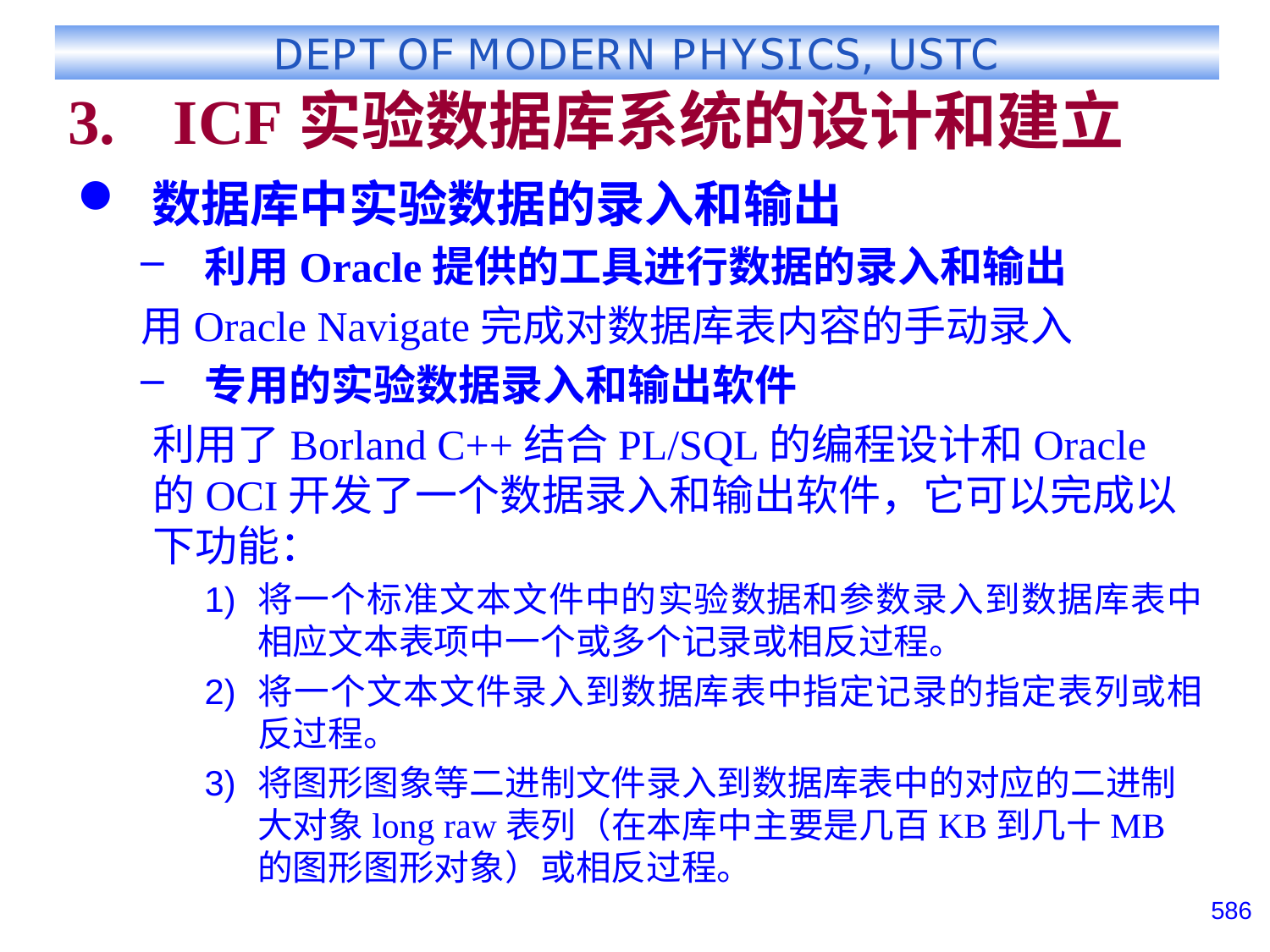

# ICF实验数据库系统的设计和建立
数据库中实验数据的录入和输出
利用Oracle提供的工具进行数据的录入和输出
用Oracle Navigate完成对数据库表内容的手动录入
专用的实验数据录入和输出软件
利用了Borland C++结合PL/SQL的编程设计和Oracle 的OCI开发了一个数据录入和输出软件，它可以完成以下功能：
将一个标准文本文件中的实验数据和参数录入到数据库表中相应文本表项中一个或多个记录或相反过程。
将一个文本文件录入到数据库表中指定记录的指定表列或相反过程。
将图形图象等二进制文件录入到数据库表中的对应的二进制大对象long raw表列（在本库中主要是几百KB到几十MB的图形图形对象）或相反过程。